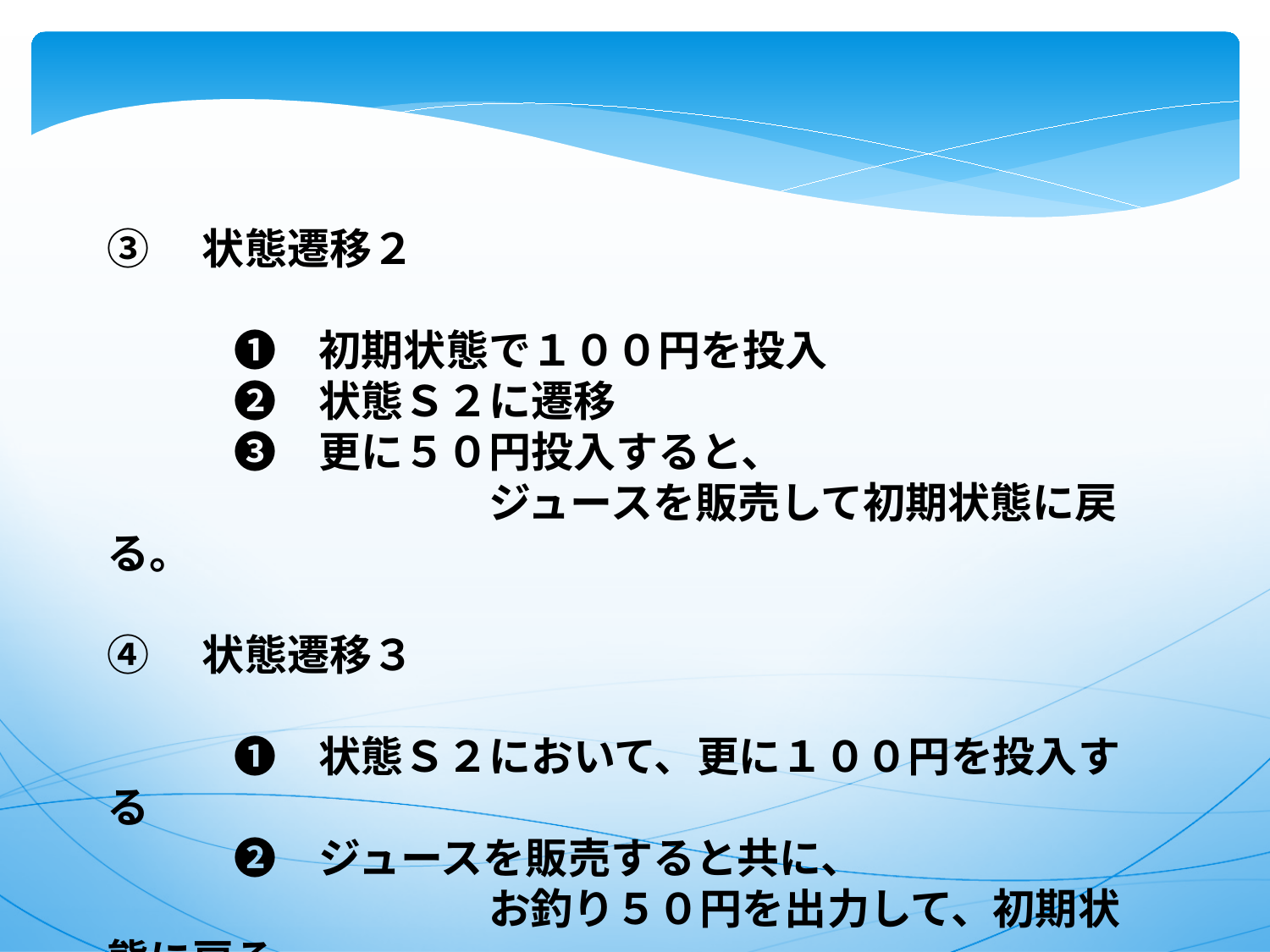

③　状態遷移２

　　　❶　初期状態で１００円を投入
　　　❷　状態Ｓ２に遷移
　　　❸　更に５０円投入すると、
　　　　　　　　　ジュースを販売して初期状態に戻る。

④　状態遷移３

　　　❶　状態Ｓ２において、更に１００円を投入する
　　　❷　ジュースを販売すると共に、
　　　　　　　　　お釣り５０円を出力して、初期状態に戻る。